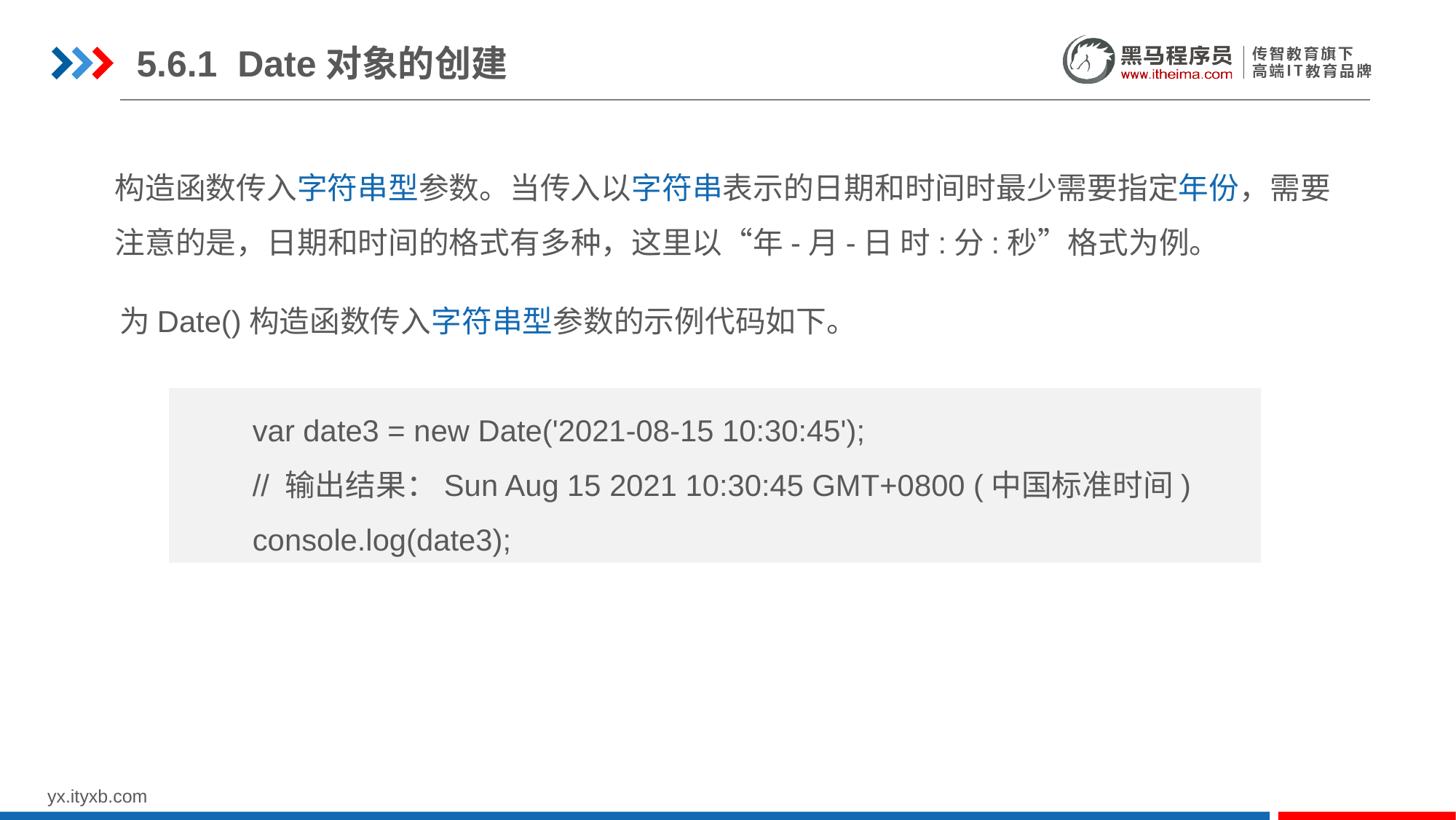

5.6.1  Date对象的创建
构造函数传入字符串型参数。当传入以字符串表示的日期和时间时最少需要指定年份，需要注意的是，日期和时间的格式有多种，这里以“年-月-日 时:分:秒”格式为例。
为Date()构造函数传入字符串型参数的示例代码如下。
var date3 = new Date('2021-08-15 10:30:45');
// 输出结果：Sun Aug 15 2021 10:30:45 GMT+0800 (中国标准时间)
console.log(date3);